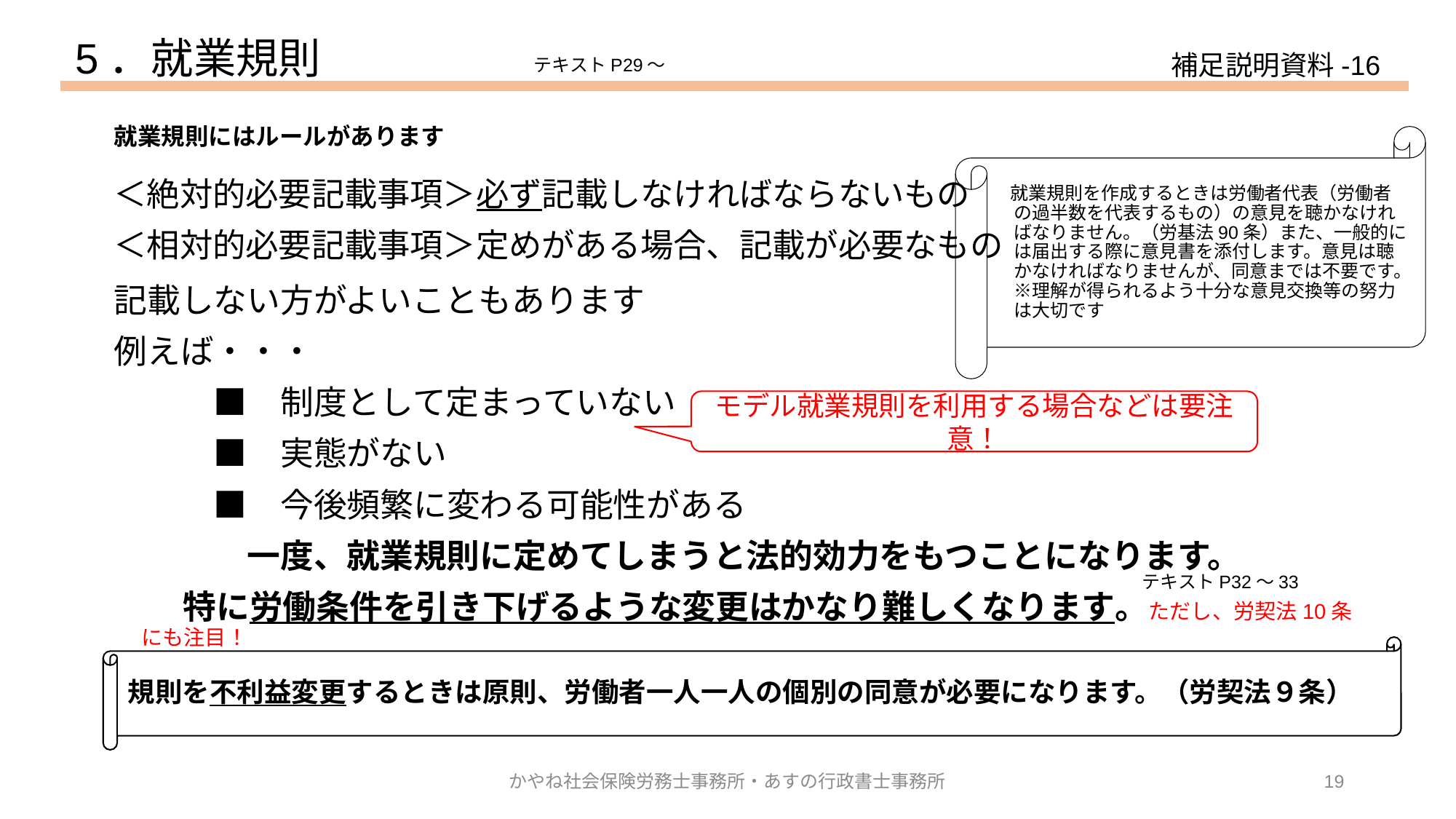

5．就業規則
補足説明資料-16
テキストP29～
就業規則にはルールがあります
　  就業規則を作成するときは労働者代表（労働者の過半数を代表するもの）の意見を聴かなければなりません。（労基法90条）また、一般的には届出する際に意見書を添付します。意見は聴かなければなりませんが、同意までは不要です。※理解が得られるよう十分な意見交換等の努力は大切です
＜絶対的必要記載事項＞必ず記載しなければならないもの
＜相対的必要記載事項＞定めがある場合、記載が必要なもの

記載しない方がよいこともあります
例えば・・・
　　　■　制度として定まっていない
　　　■　実態がない
　　　■　今後頻繁に変わる可能性がある
　　　　一度、就業規則に定めてしまうと法的効力をもつことになります。
        特に労働条件を引き下げるような変更はかなり難しくなります。ただし、労契法10条にも注目！

モデル就業規則を利用する場合などは要注意！

テキストP32～33
規則を不利益変更するときは原則、労働者一人一人の個別の同意が必要になります。（労契法９条）
かやね社会保険労務士事務所・あすの行政書士事務所
19